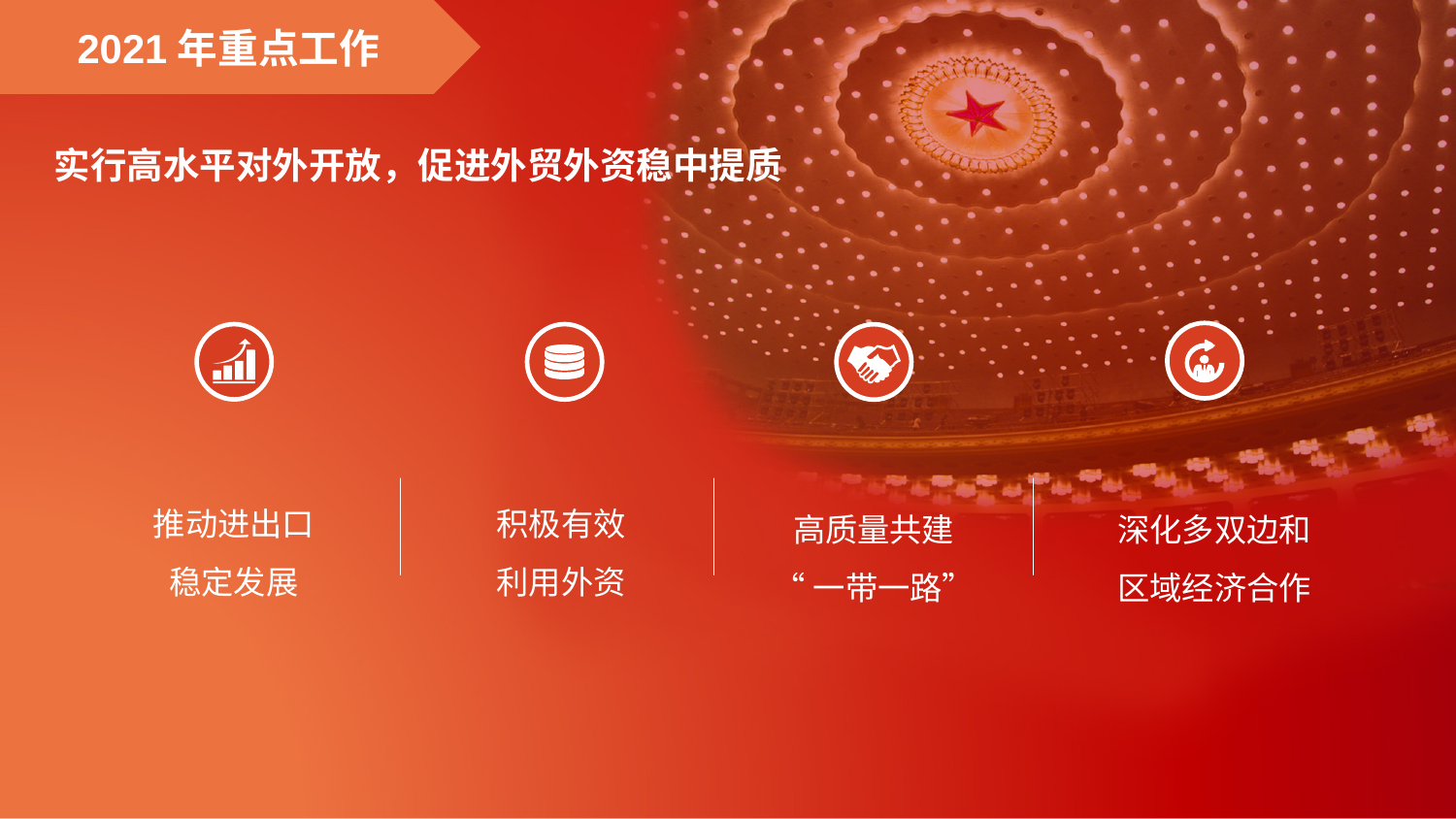

2021年重点工作
实行高水平对外开放，促进外贸外资稳中提质

深化多双边和
区域经济合作

高质量共建
“一带一路”

推动进出口
稳定发展

积极有效
利用外资